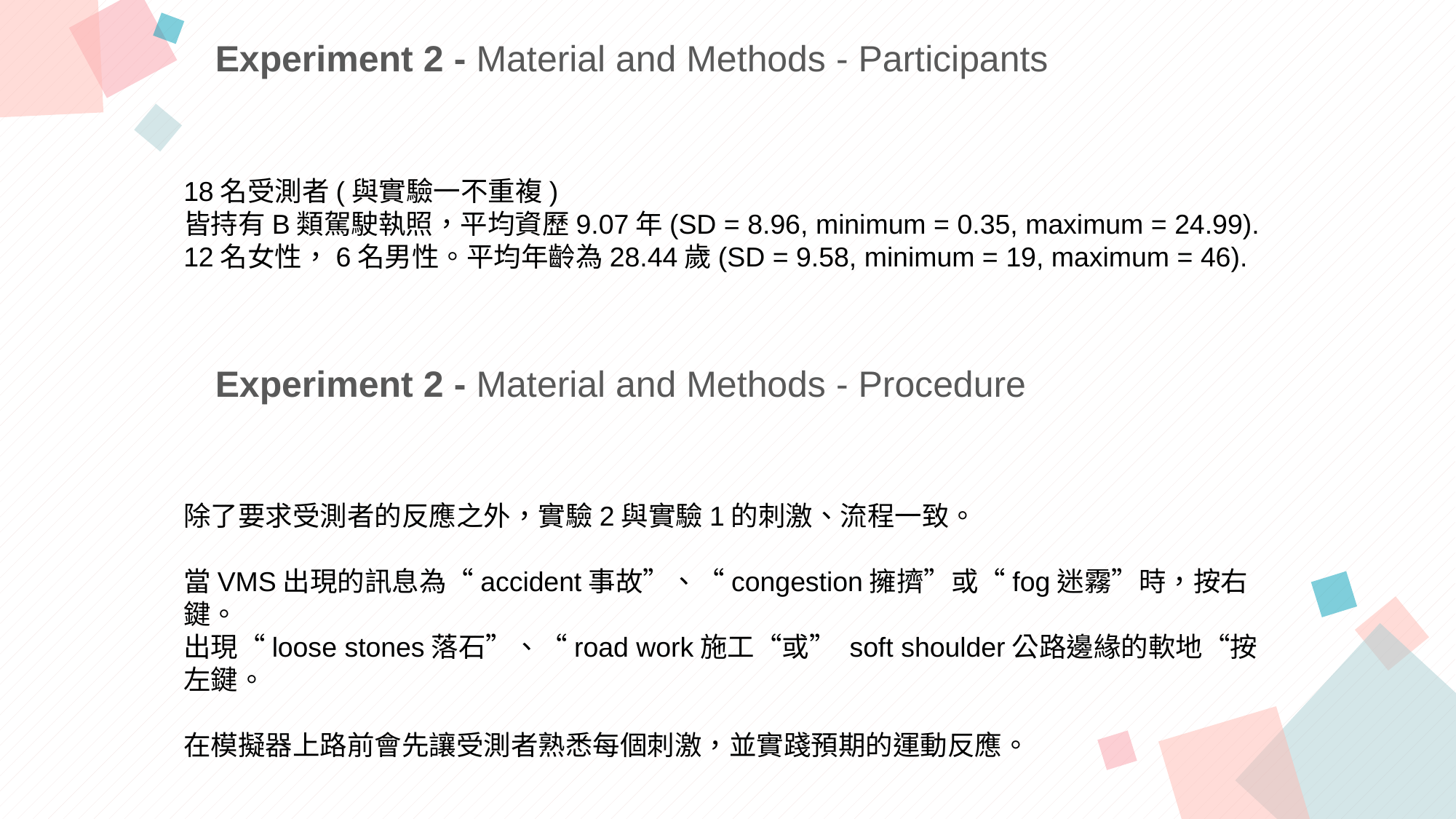

Experiment 2 - Material and Methods - Participants
18名受測者(與實驗一不重複)
皆持有B類駕駛執照，平均資歷9.07年(SD = 8.96, minimum = 0.35, maximum = 24.99).
12名女性，6名男性。平均年齡為28.44歲(SD = 9.58, minimum = 19, maximum = 46).
Experiment 2 - Material and Methods - Procedure
除了要求受測者的反應之外，實驗2與實驗1的刺激、流程一致。

當VMS出現的訊息為“accident事故”、“congestion擁擠”或“fog迷霧”時，按右鍵。
出現“loose stones落石”、“road work施工“或” soft shoulder公路邊緣的軟地“按左鍵。

在模擬器上路前會先讓受測者熟悉每個刺激，並實踐預期的運動反應。